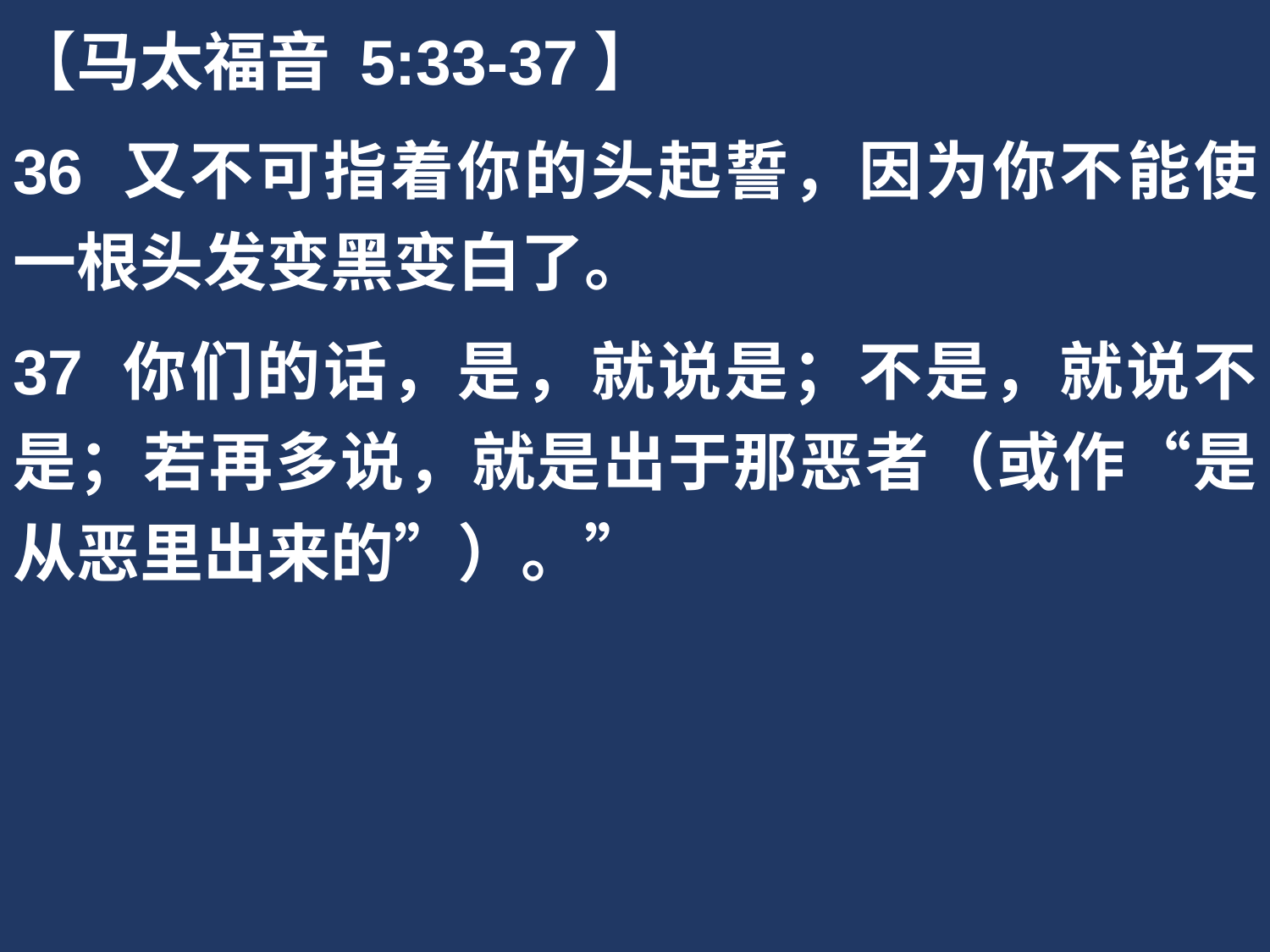

【马太福音 5:33-37】
36 又不可指着你的头起誓，因为你不能使一根头发变黑变白了。
37 你们的话，是，就说是；不是，就说不是；若再多说，就是出于那恶者（或作“是从恶里出来的”）。”